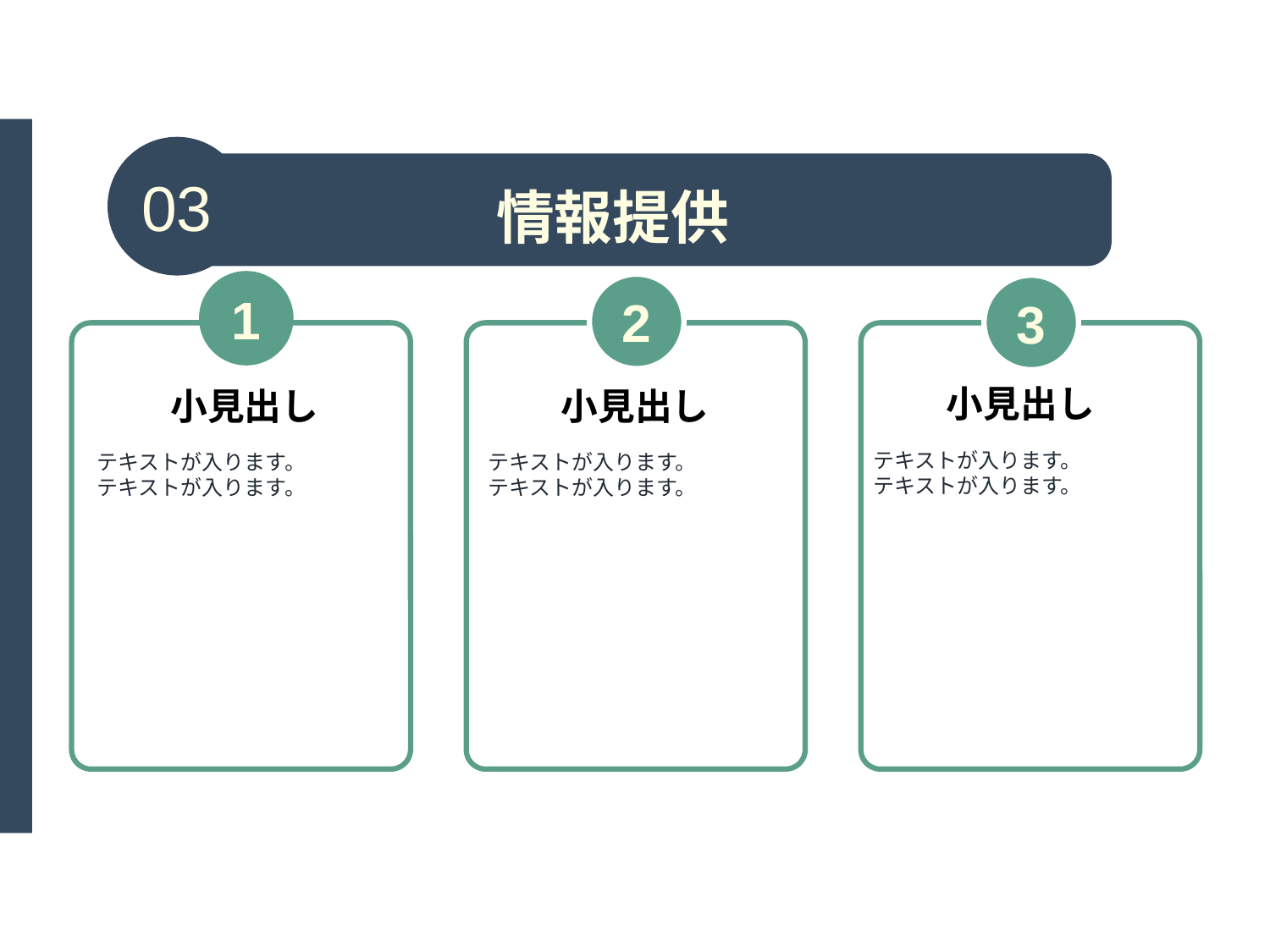

03

情報提供
20兆円
1
2
3

小見出し
小見出し
小見出し
テキストが入ります。
テキストが入ります。
テキストが入ります。
テキストが入ります。
テキストが入ります。
テキストが入ります。